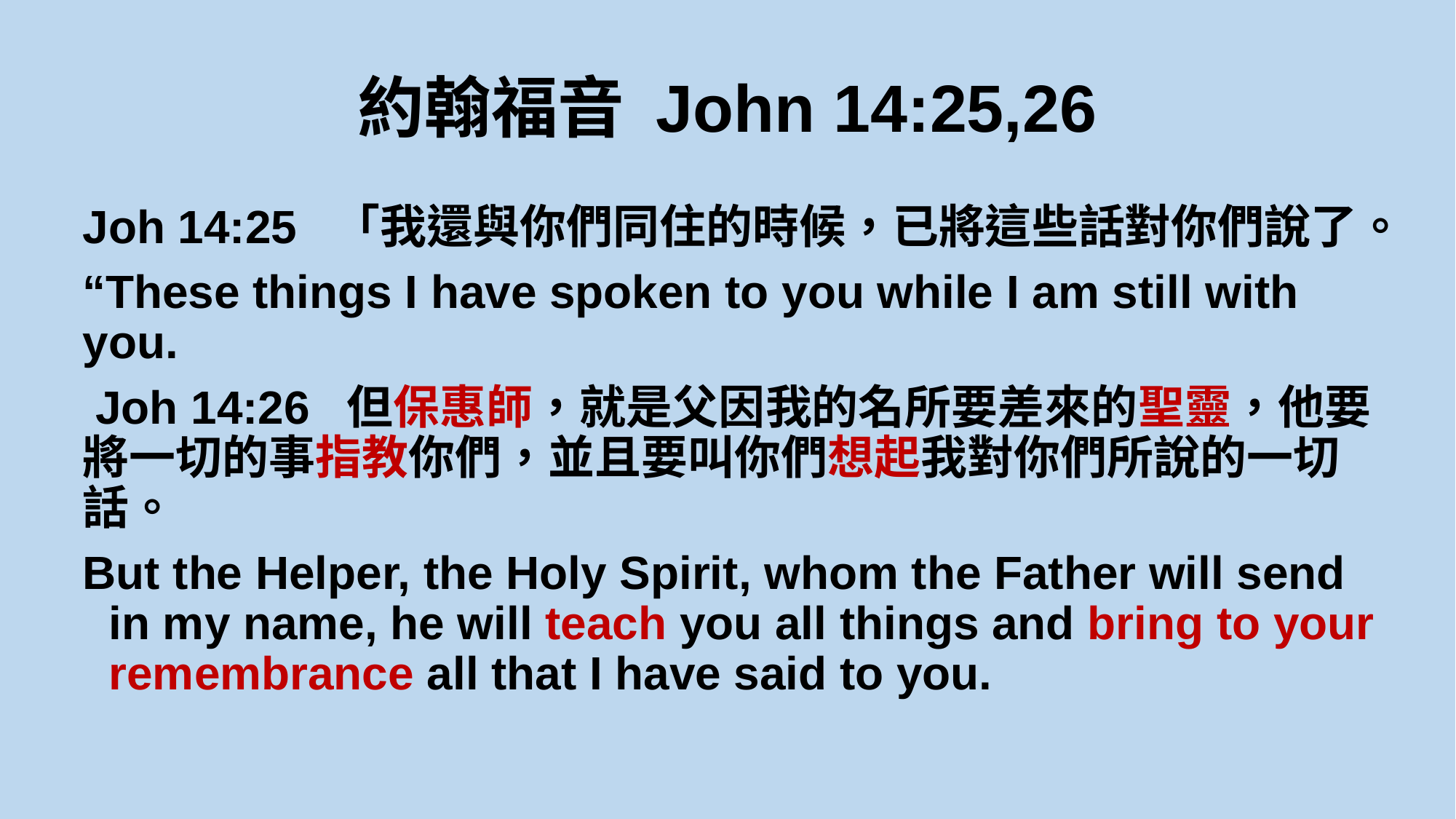

# 約翰福音 John 14:25,26
Joh 14:25  「我還與你們同住的時候，已將這些話對你們說了。
“These things I have spoken to you while I am still with you.
 Joh 14:26  但保惠師，就是父因我的名所要差來的聖靈，他要將一切的事指教你們，並且要叫你們想起我對你們所說的一切話。
But the Helper, the Holy Spirit, whom the Father will send in my name, he will teach you all things and bring to your remembrance all that I have said to you.